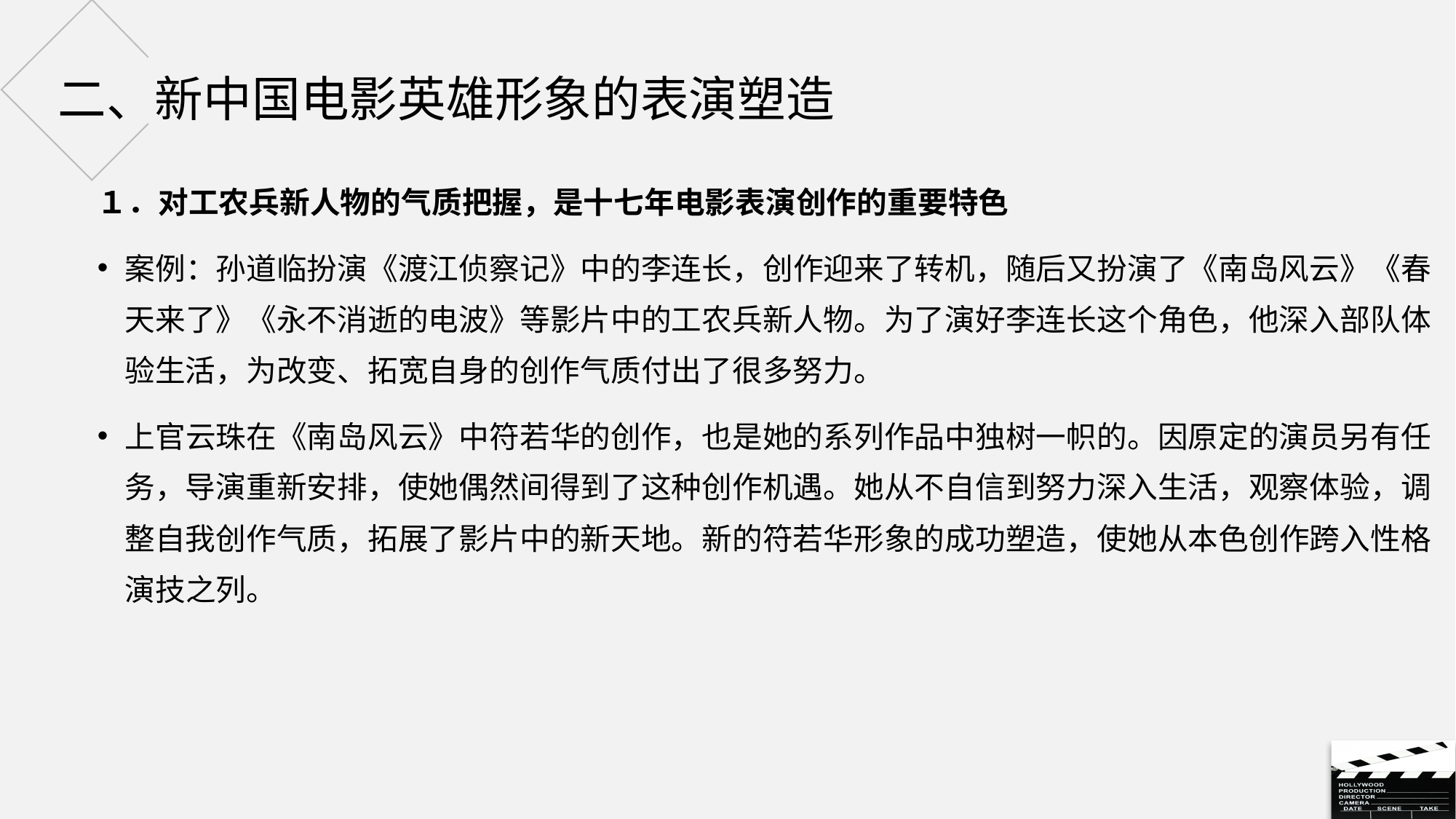

# 二、新中国电影英雄形象的表演塑造
１．对工农兵新人物的气质把握，是十七年电影表演创作的重要特色
案例：孙道临扮演《渡江侦察记》中的李连长，创作迎来了转机，随后又扮演了《南岛风云》《春天来了》《永不消逝的电波》等影片中的工农兵新人物。为了演好李连长这个角色，他深入部队体验生活，为改变、拓宽自身的创作气质付出了很多努力。
上官云珠在《南岛风云》中符若华的创作，也是她的系列作品中独树一帜的。因原定的演员另有任务，导演重新安排，使她偶然间得到了这种创作机遇。她从不自信到努力深入生活，观察体验，调整自我创作气质，拓展了影片中的新天地。新的符若华形象的成功塑造，使她从本色创作跨入性格演技之列。